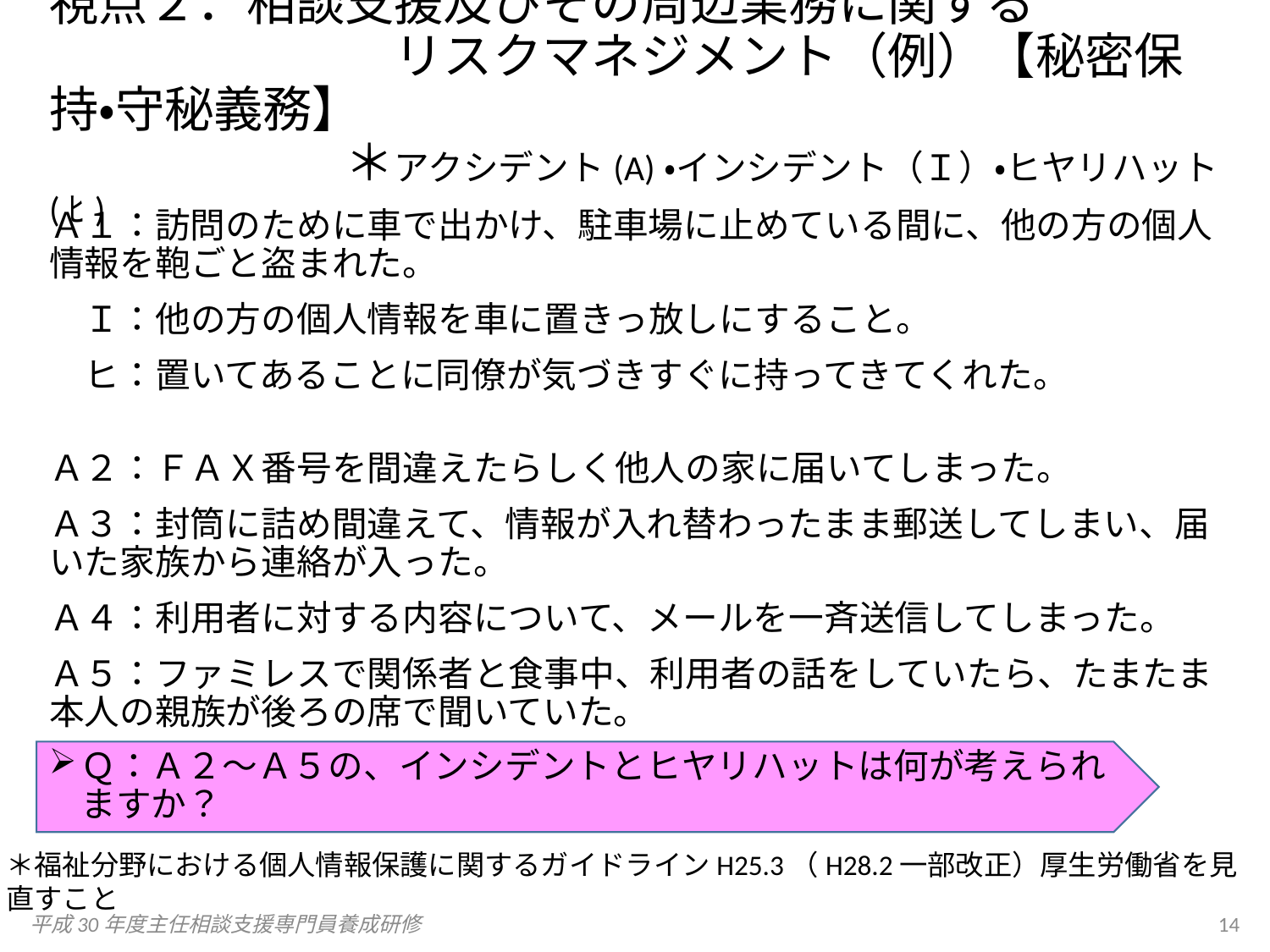

# 視点２．相談支援及びその周辺業務に関する 　　　　　　　リスクマネジメント（例）【秘密保持・守秘義務】 　　　　　　＊アクシデント(A)・インシデント（Ｉ）・ヒヤリハット(ﾋ)
Ａ１：訪問のために車で出かけ、駐車場に止めている間に、他の方の個人情報を鞄ごと盗まれた。
　Ｉ：他の方の個人情報を車に置きっ放しにすること。
　ヒ：置いてあることに同僚が気づきすぐに持ってきてくれた。

Ａ２：ＦＡＸ番号を間違えたらしく他人の家に届いてしまった。
Ａ３：封筒に詰め間違えて、情報が入れ替わったまま郵送してしまい、届いた家族から連絡が入った。
Ａ４：利用者に対する内容について、メールを一斉送信してしまった。
Ａ５：ファミレスで関係者と食事中、利用者の話をしていたら、たまたま本人の親族が後ろの席で聞いていた。
Ｑ：Ａ２～Ａ５の、インシデントとヒヤリハットは何が考えられますか？
＊福祉分野における個人情報保護に関するガイドラインH25.3（H28.2一部改正）厚生労働省を見直すこと
平成30年度主任相談支援専門員養成研修
14